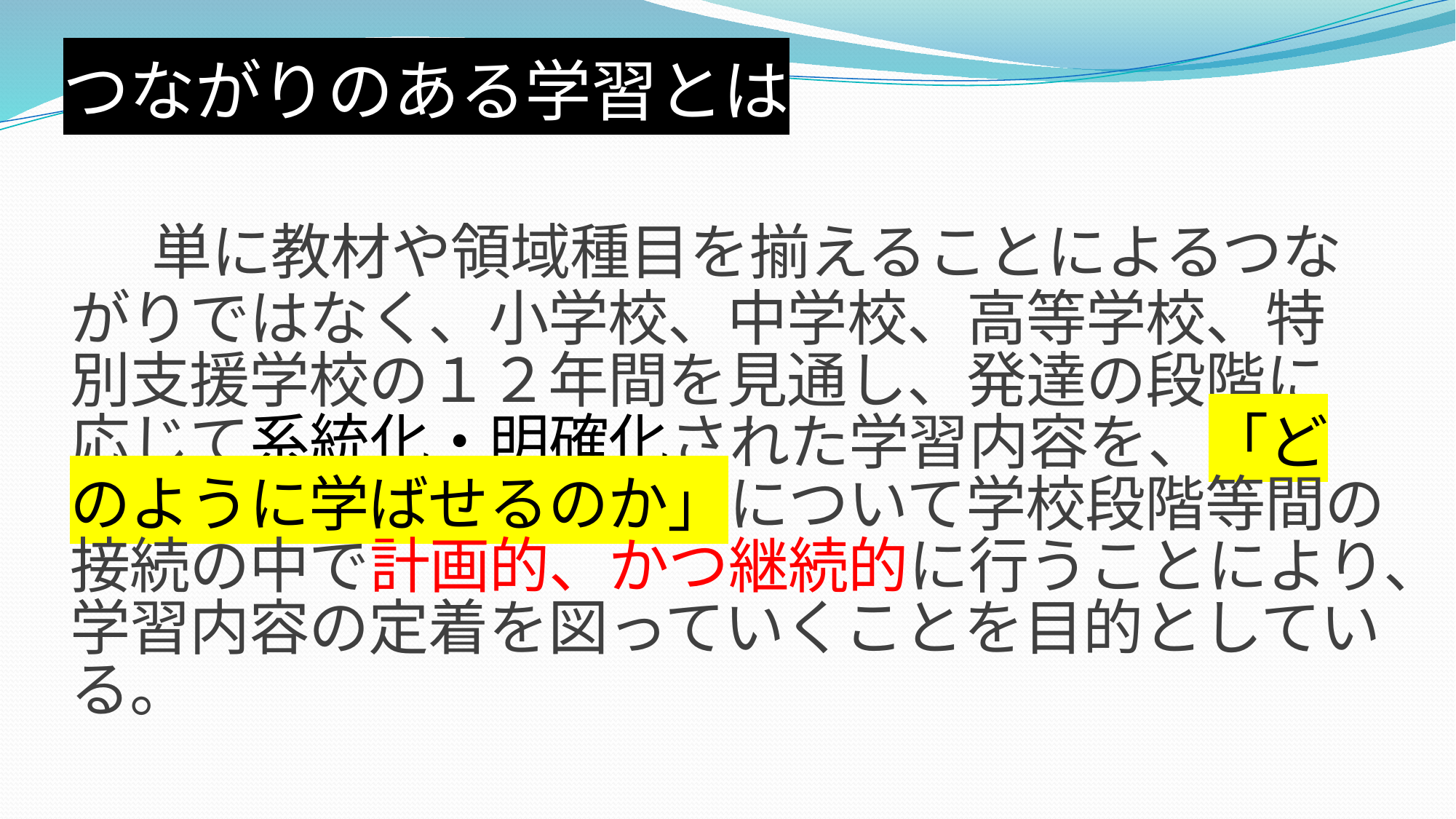

つながりのある学習とは
　単に教材や領域種目を揃えることによるつながりではなく、小学校、中学校、高等学校、特別支援学校の１２年間を見通し、発達の段階に応じて系統化・明確化された学習内容を、「どのように学ばせるのか」について学校段階等間の接続の中で計画的、かつ継続的に行うことにより、学習内容の定着を図っていくことを目的としている。